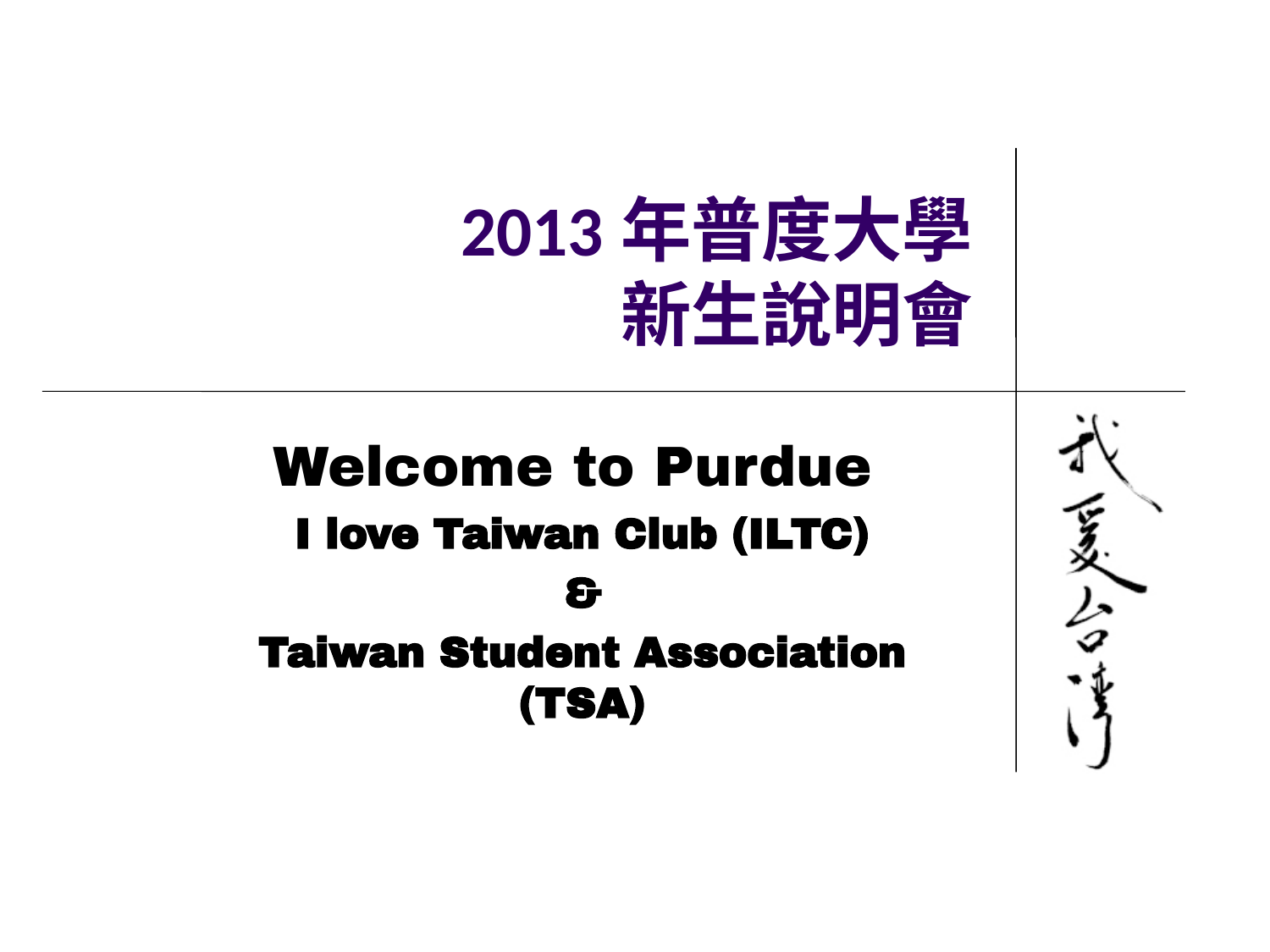

# 2013年普度大學 新生說明會
Welcome to Purdue
I love Taiwan Club (ILTC)
&
Taiwan Student Association (TSA)